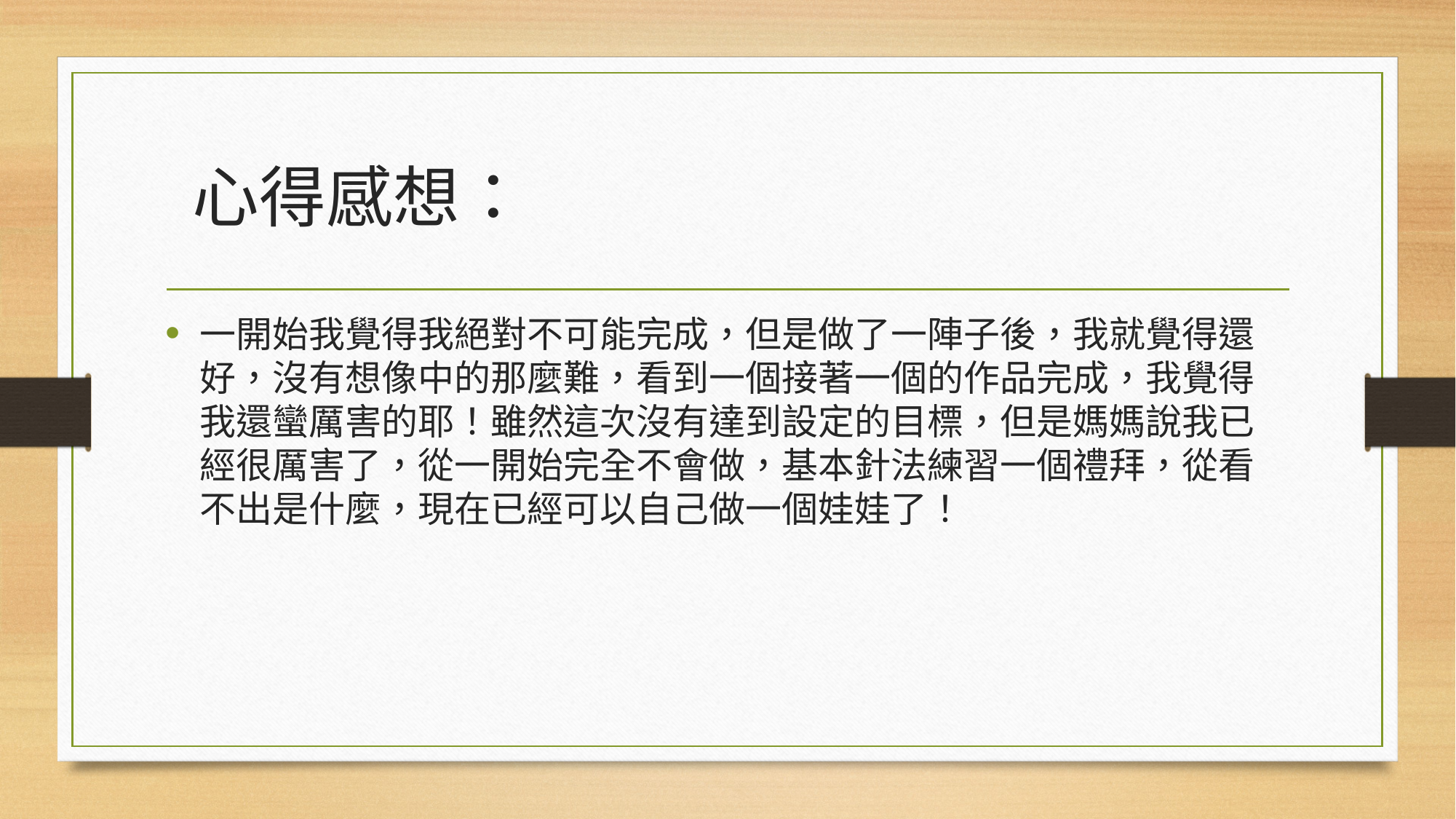

# 心得感想：
一開始我覺得我絕對不可能完成，但是做了一陣子後，我就覺得還好，沒有想像中的那麼難，看到一個接著一個的作品完成，我覺得我還蠻厲害的耶！雖然這次沒有達到設定的目標，但是媽媽說我已經很厲害了，從一開始完全不會做，基本針法練習一個禮拜，從看不出是什麼，現在已經可以自己做一個娃娃了！